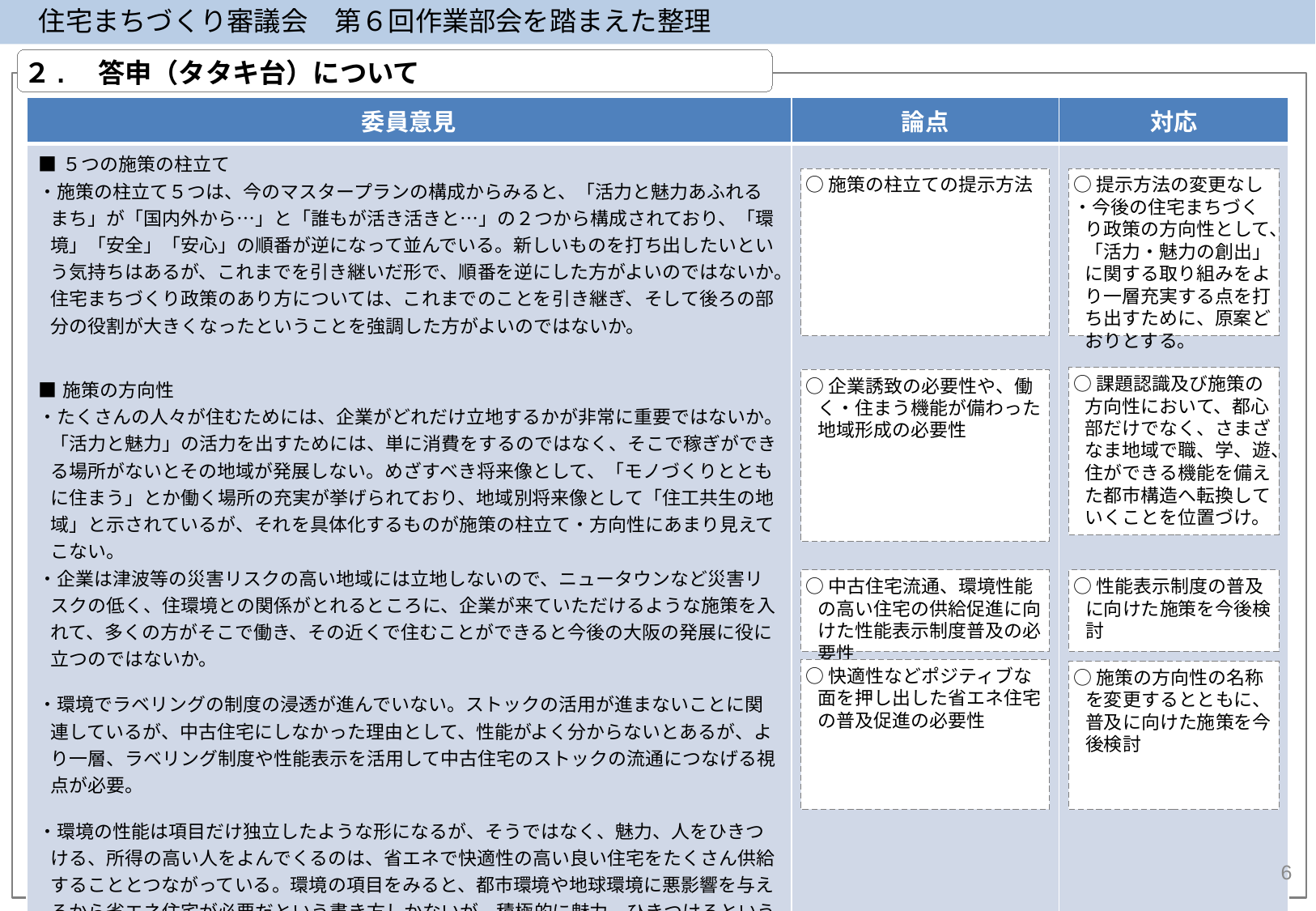

住宅まちづくり審議会　第６回作業部会を踏まえた整理
２.　答申（タタキ台）について

| 委員意見 | 論点 | 対応 |
| --- | --- | --- |
| ■５つの施策の柱立て ・施策の柱立て５つは、今のマスタープランの構成からみると、「活力と魅力あふれるまち」が「国内外から…」と「誰もが活き活きと…」の２つから構成されており、「環境」「安全」「安心」の順番が逆になって並んでいる。新しいものを打ち出したいという気持ちはあるが、これまでを引き継いだ形で、順番を逆にした方がよいのではないか。住宅まちづくり政策のあり方については、これまでのことを引き継ぎ、そして後ろの部分の役割が大きくなったということを強調した方がよいのではないか。 ■施策の方向性 ・たくさんの人々が住むためには、企業がどれだけ立地するかが非常に重要ではないか。「活力と魅力」の活力を出すためには、単に消費をするのではなく、そこで稼ぎができる場所がないとその地域が発展しない。めざすべき将来像として、「モノづくりとともに住まう」とか働く場所の充実が挙げられており、地域別将来像として「住工共生の地域」と示されているが、それを具体化するものが施策の柱立て・方向性にあまり見えてこない。 ・企業は津波等の災害リスクの高い地域には立地しないので、ニュータウンなど災害リスクの低く、住環境との関係がとれるところに、企業が来ていただけるような施策を入れて、多くの方がそこで働き、その近くで住むことができると今後の大阪の発展に役に立つのではないか。 ・環境でラベリングの制度の浸透が進んでいない。ストックの活用が進まないことに関連しているが、中古住宅にしなかった理由として、性能がよく分からないとあるが、より一層、ラベリング制度や性能表示を活用して中古住宅のストックの流通につなげる視点が必要。 ・環境の性能は項目だけ独立したような形になるが、そうではなく、魅力、人をひきつける、所得の高い人をよんでくるのは、省エネで快適性の高い良い住宅をたくさん供給することとつながっている。環境の項目をみると、都市環境や地球環境に悪影響を与えるから省エネ住宅が必要だという書き方しかないが、積極的に魅力、ひきつけるという意味で、省エネで快適性が高い住宅が必要だという視点を織り込んでいただきたい。具体的は、「環境にやさしい住まいと都市の形成」で、「省エネ住宅の普及促進」が挙がっているが、「省エネで快適性が高い」とするだけでも印象が違ってくる。 |  |  |
○施策の柱立ての提示方法

○提示方法の変更なし
・今後の住宅まちづくり政策の方向性として、「活力・魅力の創出」に関する取り組みをより一層充実する点を打ち出すために、原案どおりとする。

○課題認識及び施策の方向性において、都心部だけでなく、さまざなま地域で職、学、遊、住ができる機能を備えた都市構造へ転換していくことを位置づけ。
○企業誘致の必要性や、働く・住まう機能が備わった地域形成の必要性

○中古住宅流通、環境性能の高い住宅の供給促進に向けた性能表示制度普及の必要性

○性能表示制度の普及に向けた施策を今後検討

○快適性などポジティブな面を押し出した省エネ住宅の普及促進の必要性

○施策の方向性の名称を変更するとともに、普及に向けた施策を今後検討

6